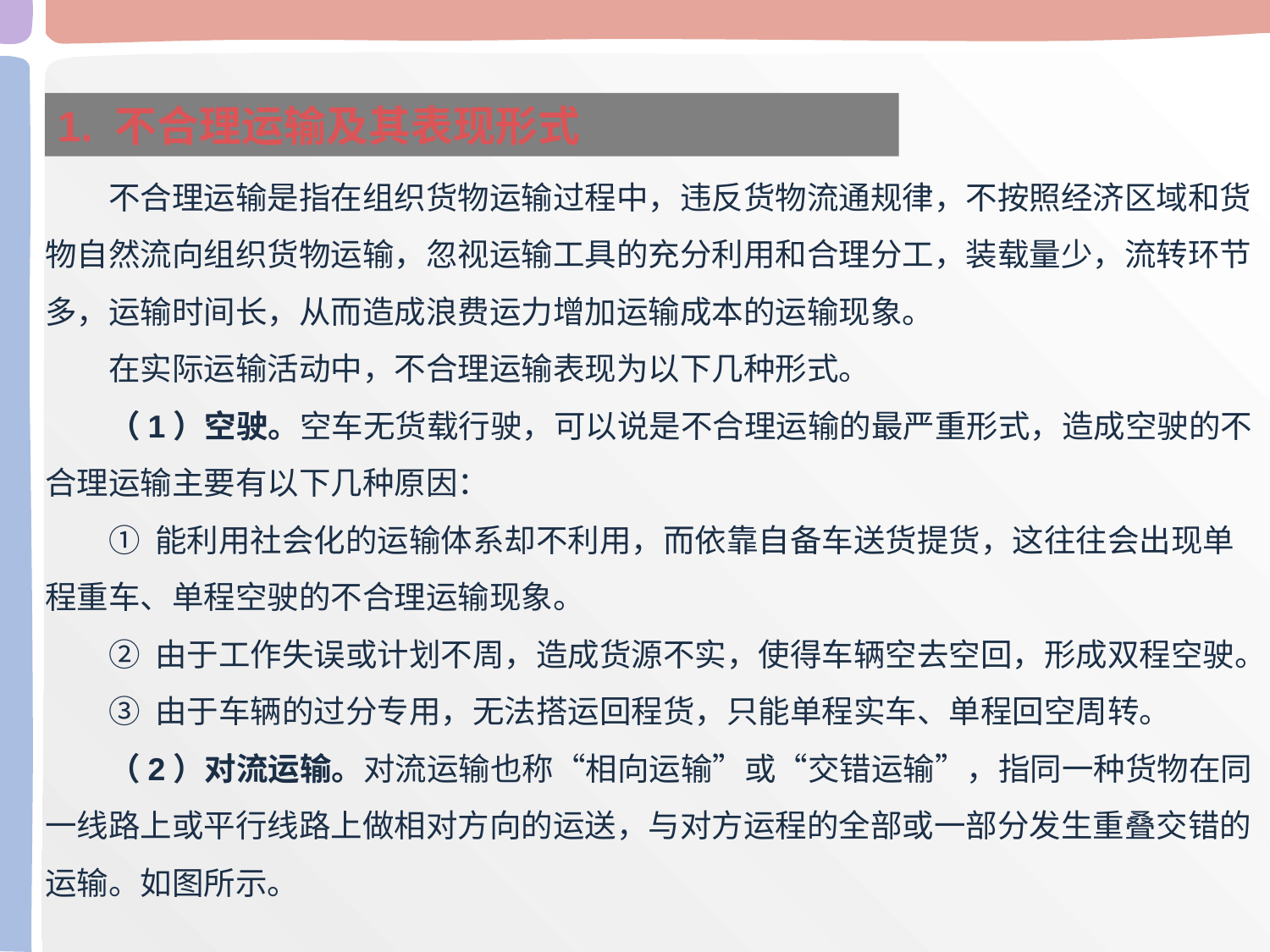

1. 不合理运输及其表现形式
不合理运输是指在组织货物运输过程中，违反货物流通规律，不按照经济区域和货物自然流向组织货物运输，忽视运输工具的充分利用和合理分工，装载量少，流转环节多，运输时间长，从而造成浪费运力增加运输成本的运输现象。
在实际运输活动中，不合理运输表现为以下几种形式。
（1）空驶。空车无货载行驶，可以说是不合理运输的最严重形式，造成空驶的不合理运输主要有以下几种原因：
① 能利用社会化的运输体系却不利用，而依靠自备车送货提货，这往往会出现单程重车、单程空驶的不合理运输现象。
② 由于工作失误或计划不周，造成货源不实，使得车辆空去空回，形成双程空驶。
③ 由于车辆的过分专用，无法搭运回程货，只能单程实车、单程回空周转。
（2）对流运输。对流运输也称“相向运输”或“交错运输”，指同一种货物在同一线路上或平行线路上做相对方向的运送，与对方运程的全部或一部分发生重叠交错的运输。如图所示。